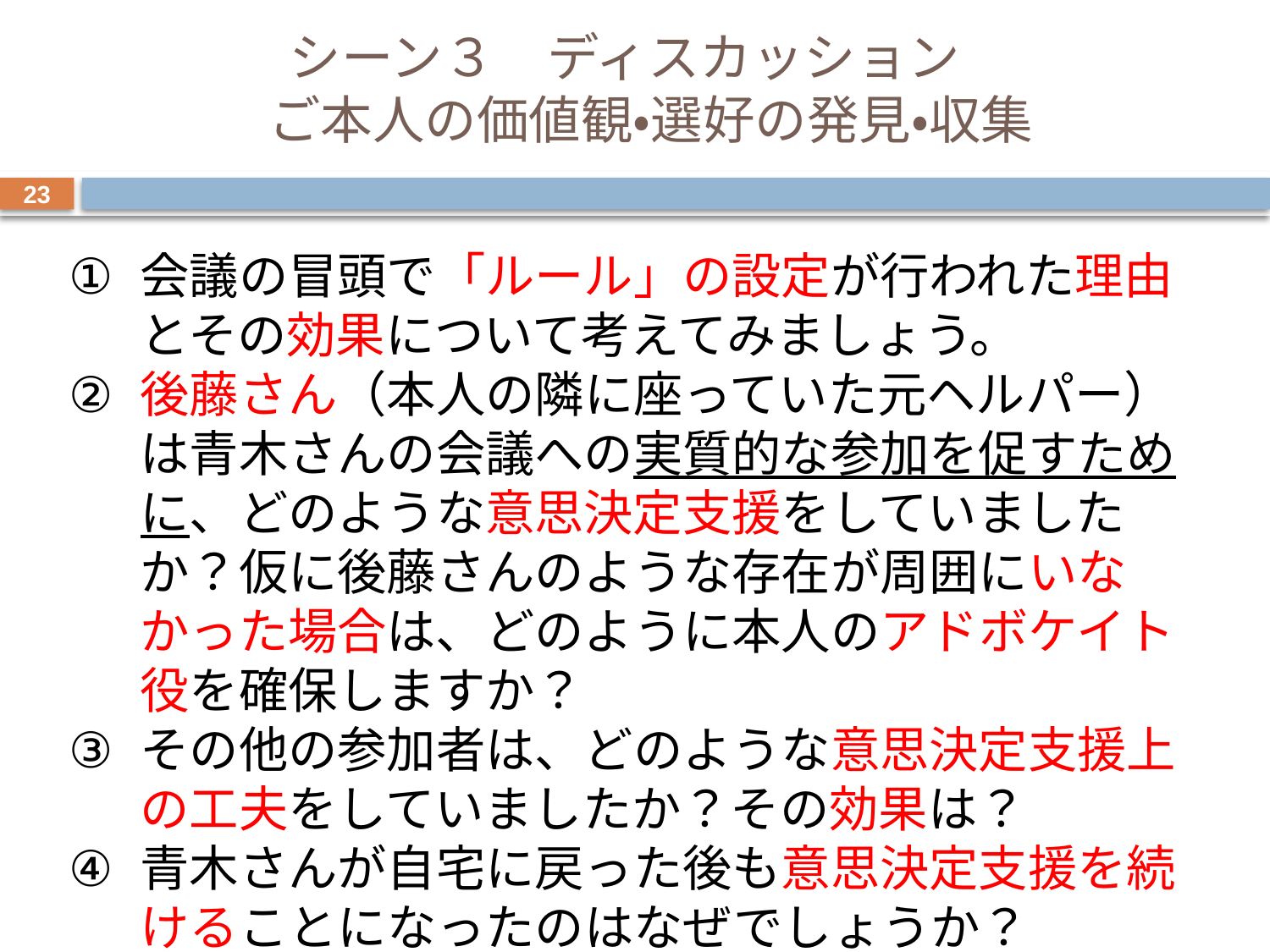

# シーン３　ディスカッション　 ご本人の価値観・選好の発見・収集
23
会議の冒頭で「ルール」の設定が行われた理由とその効果について考えてみましょう。
後藤さん（本人の隣に座っていた元ヘルパー）は青木さんの会議への実質的な参加を促すために、どのような意思決定支援をしていましたか？仮に後藤さんのような存在が周囲にいなかった場合は、どのように本人のアドボケイト役を確保しますか？
その他の参加者は、どのような意思決定支援上の工夫をしていましたか？その効果は？
青木さんが自宅に戻った後も意思決定支援を続けることになったのはなぜでしょうか？